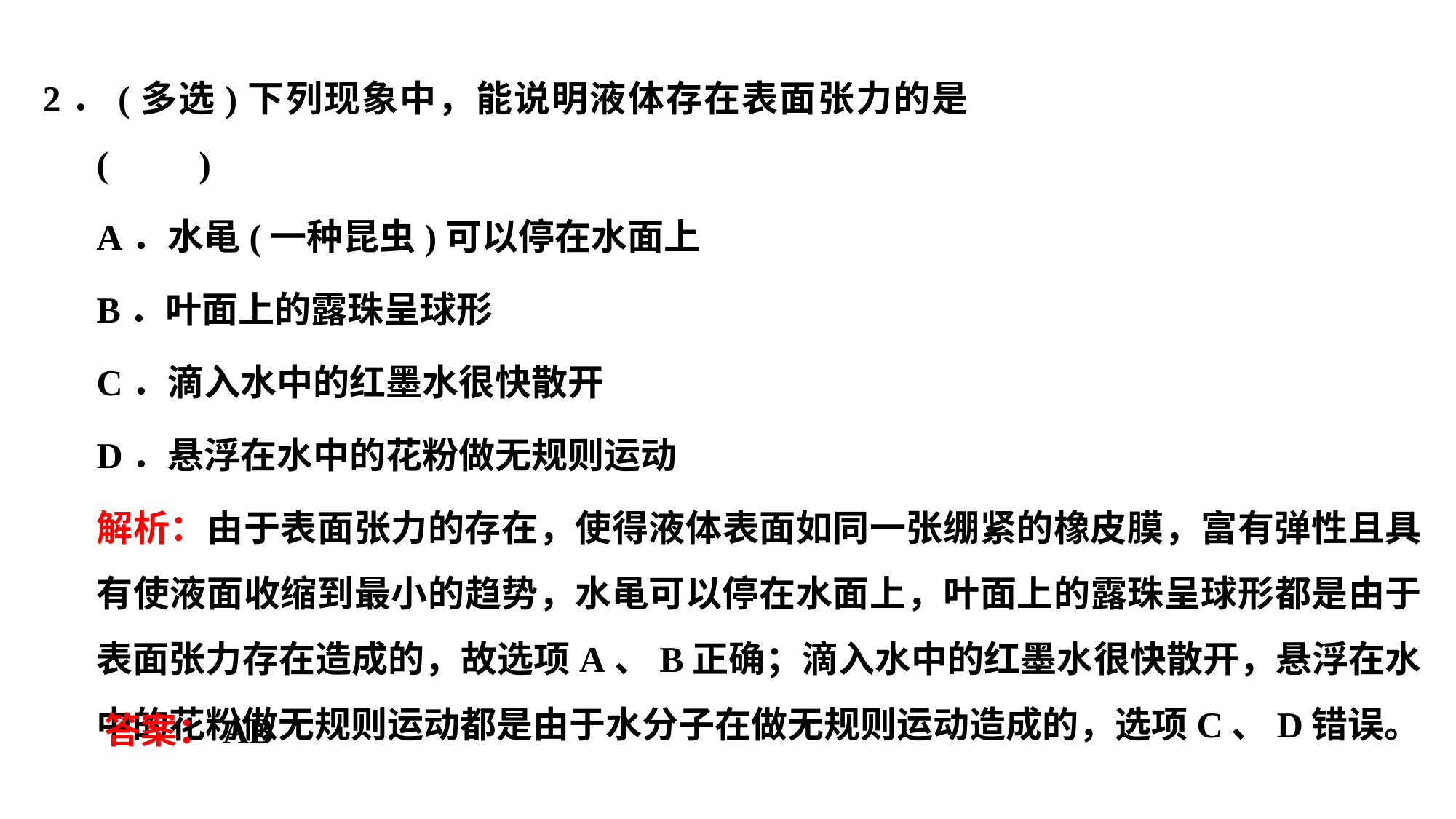

2．(多选)下列现象中，能说明液体存在表面张力的是				         (　　)
A．水黾(一种昆虫)可以停在水面上
B．叶面上的露珠呈球形
C．滴入水中的红墨水很快散开
D．悬浮在水中的花粉做无规则运动
解析：由于表面张力的存在，使得液体表面如同一张绷紧的橡皮膜，富有弹性且具有使液面收缩到最小的趋势，水黾可以停在水面上，叶面上的露珠呈球形都是由于表面张力存在造成的，故选项A、B正确；滴入水中的红墨水很快散开，悬浮在水中的花粉做无规则运动都是由于水分子在做无规则运动造成的，选项C、D错误。
答案：AB